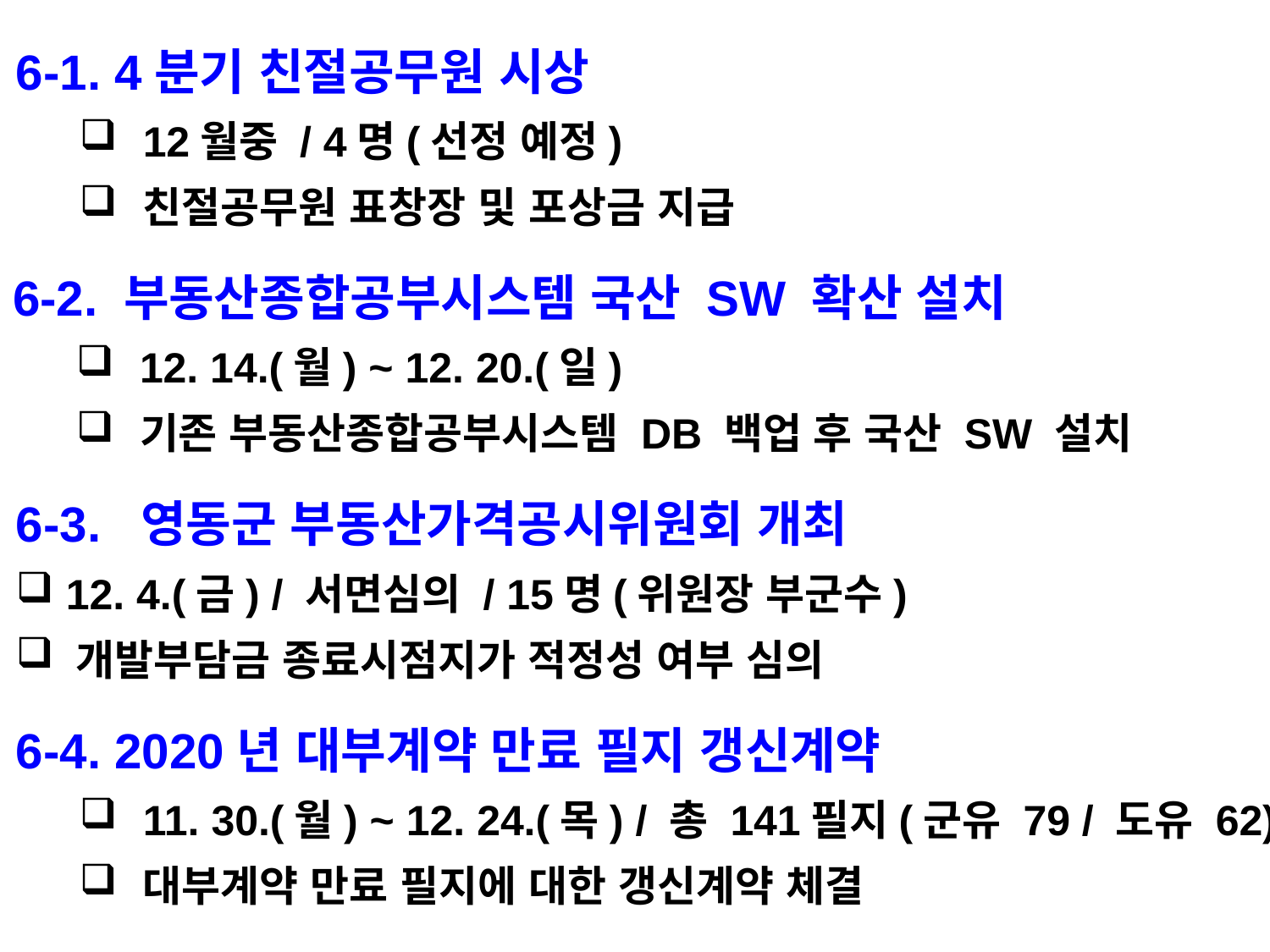

6-1. 4분기 친절공무원 시상
12월중 / 4명(선정 예정)
친절공무원 표창장 및 포상금 지급

6-2. 부동산종합공부시스템 국산 SW 확산 설치
12. 14.(월) ~ 12. 20.(일)
기존 부동산종합공부시스템 DB 백업 후 국산 SW 설치
6-3.  영동군 부동산가격공시위원회 개최
 12. 4.(금) / 서면심의 / 15명(위원장 부군수)
 개발부담금 종료시점지가 적정성 여부 심의
6-4. 2020년 대부계약 만료 필지 갱신계약
11. 30.(월) ~ 12. 24.(목) / 총 141필지(군유 79 / 도유 62)
대부계약 만료 필지에 대한 갱신계약 체결